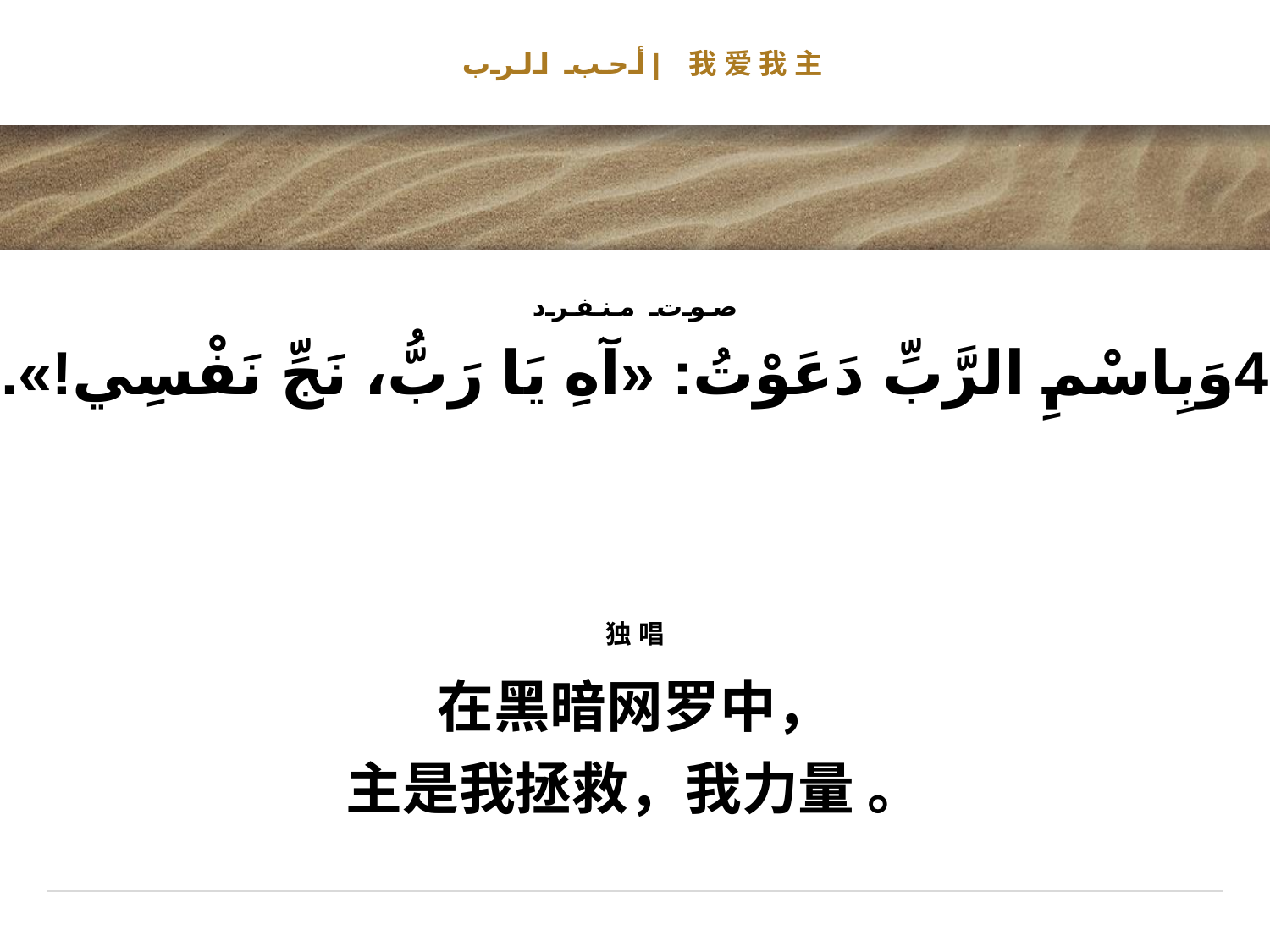

# أحب الرب| 我爱我主
صوت منفرد
4وَبِاسْمِ الرَّبِّ دَعَوْتُ: «آهِ يَا رَبُّ، نَجِّ نَفْسِي!».
独唱
在黑暗网罗中，
主是我拯救，我力量 。